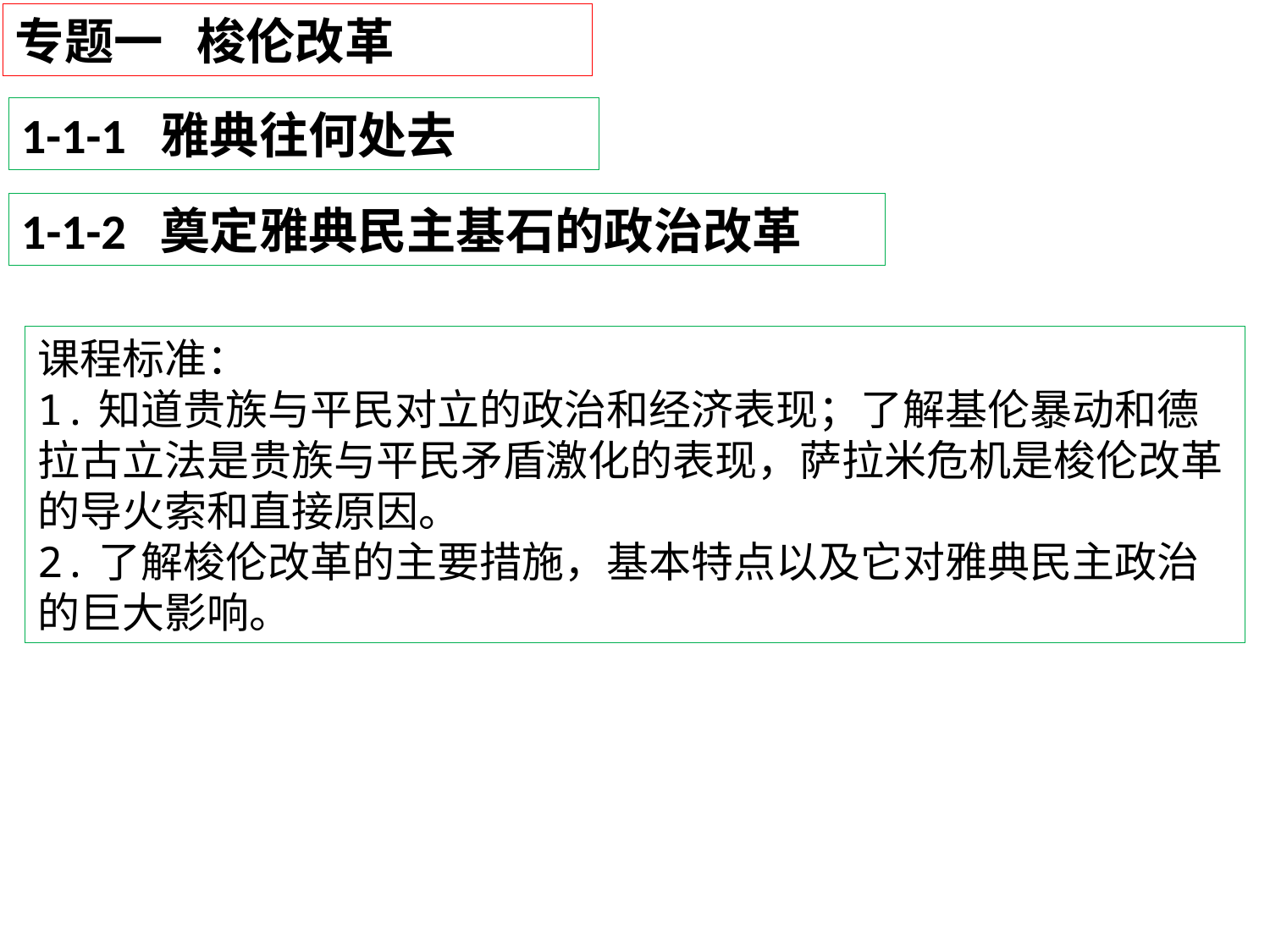

专题一   梭伦改革
1-1-1  雅典往何处去
1-1-2  奠定雅典民主基石的政治改革
课程标准：
1.知道贵族与平民对立的政治和经济表现；了解基伦暴动和德拉古立法是贵族与平民矛盾激化的表现，萨拉米危机是梭伦改革的导火索和直接原因。
2.了解梭伦改革的主要措施，基本特点以及它对雅典民主政治的巨大影响。